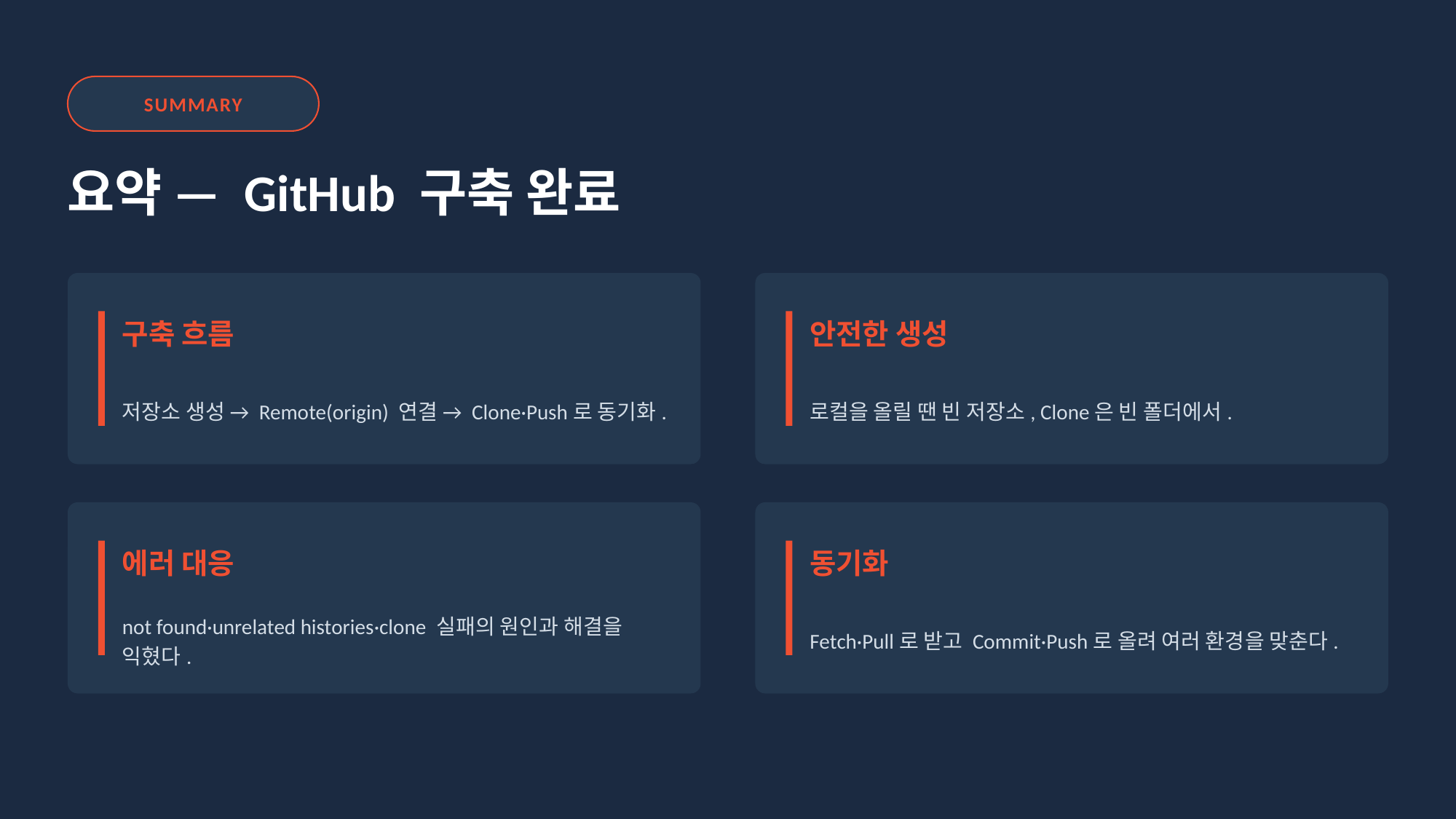

SUMMARY
요약 — GitHub 구축 완료

구축 흐름
안전한 생성

저장소 생성 → Remote(origin) 연결 → Clone·Push로 동기화.
로컬을 올릴 땐 빈 저장소, Clone은 빈 폴더에서.

에러 대응
동기화

not found·unrelated histories·clone 실패의 원인과 해결을 익혔다.
Fetch·Pull로 받고 Commit·Push로 올려 여러 환경을 맞춘다.